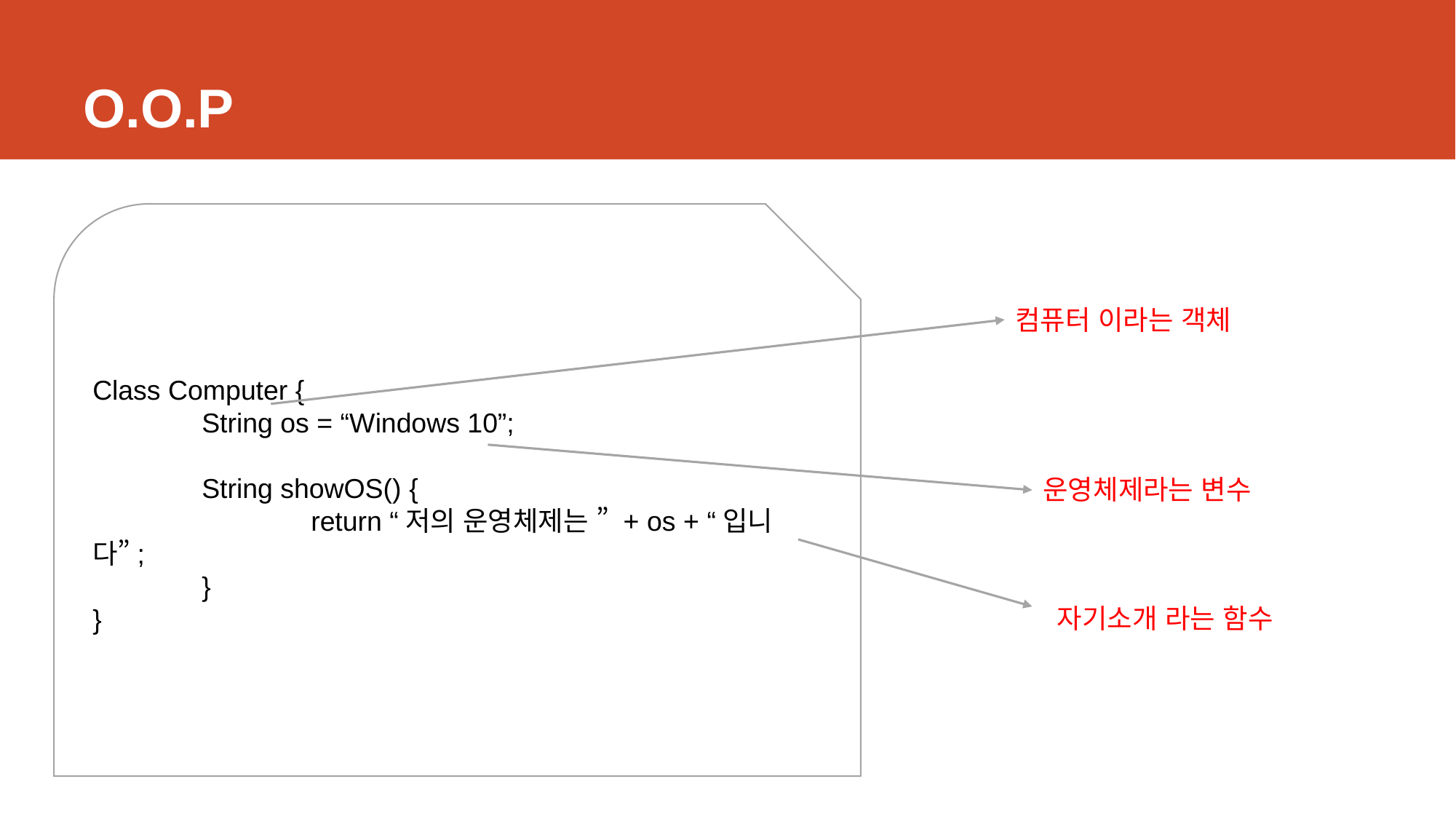

# O.O.P
Class Computer {
	String os = “Windows 10”;

	String showOS() {
		return “저의 운영체제는 ” + os + “입니다”;
	}
}
컴퓨터 이라는 객체
운영체제라는 변수
자기소개 라는 함수